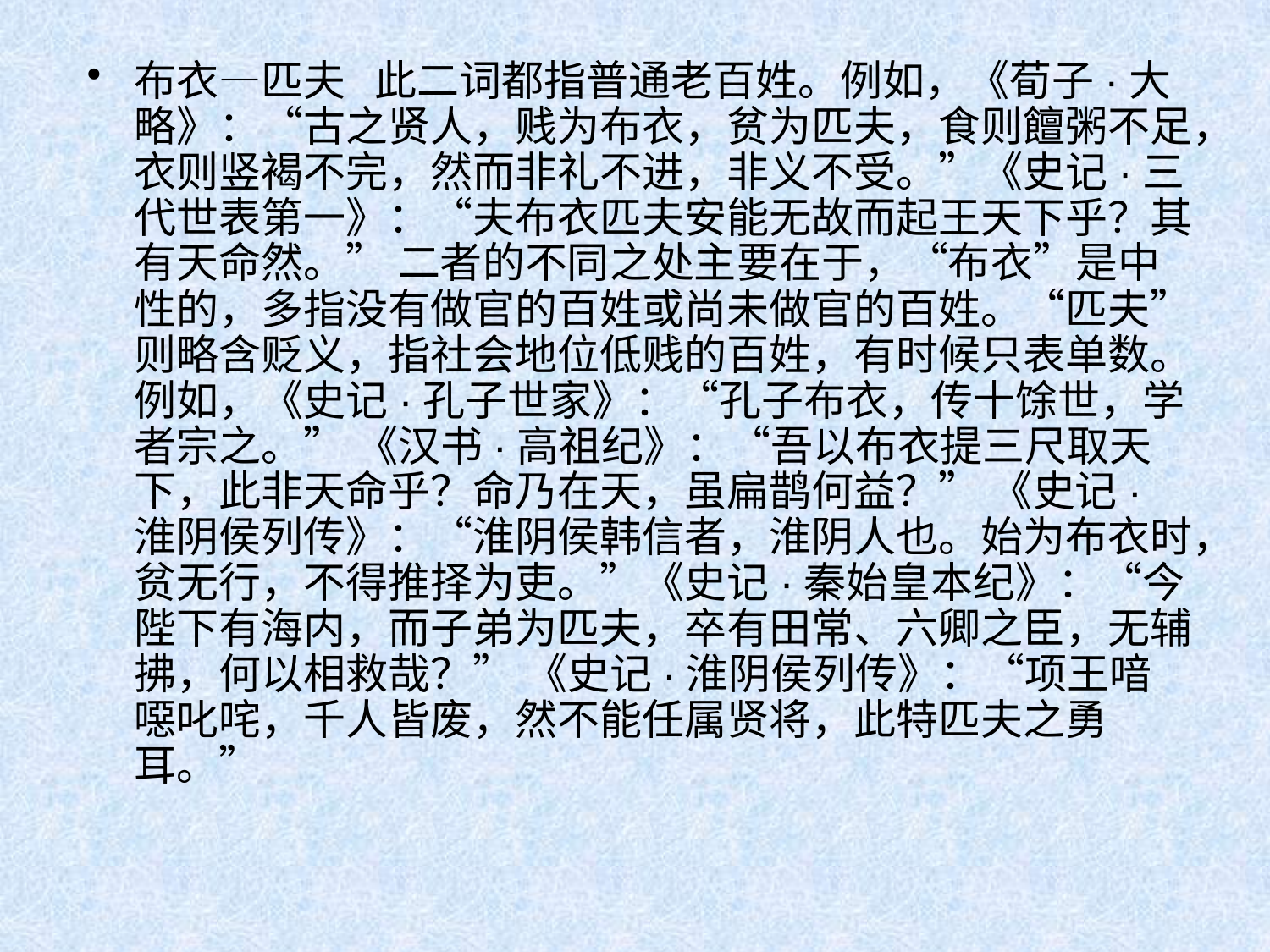

布衣—匹夫   此二词都指普通老百姓。例如，《荀子·大略》：“古之贤人，贱为布衣，贫为匹夫，食则饘粥不足，衣则竖褐不完，然而非礼不进，非义不受。”《史记·三代世表第一》：“夫布衣匹夫安能无故而起王天下乎？其有天命然。” 二者的不同之处主要在于，“布衣”是中性的，多指没有做官的百姓或尚未做官的百姓。“匹夫”则略含贬义，指社会地位低贱的百姓，有时候只表单数。例如，《史记·孔子世家》：“孔子布衣，传十馀世，学者宗之。” 《汉书·高祖纪》：“吾以布衣提三尺取天下，此非天命乎？命乃在天，虽扁鹊何益？” 《史记·淮阴侯列传》：“淮阴侯韩信者，淮阴人也。始为布衣时，贫无行，不得推择为吏。”《史记·秦始皇本纪》：“今陛下有海内，而子弟为匹夫，卒有田常、六卿之臣，无辅拂，何以相救哉？” 《史记·淮阴侯列传》：“项王喑噁叱咤，千人皆废，然不能任属贤将，此特匹夫之勇耳。”